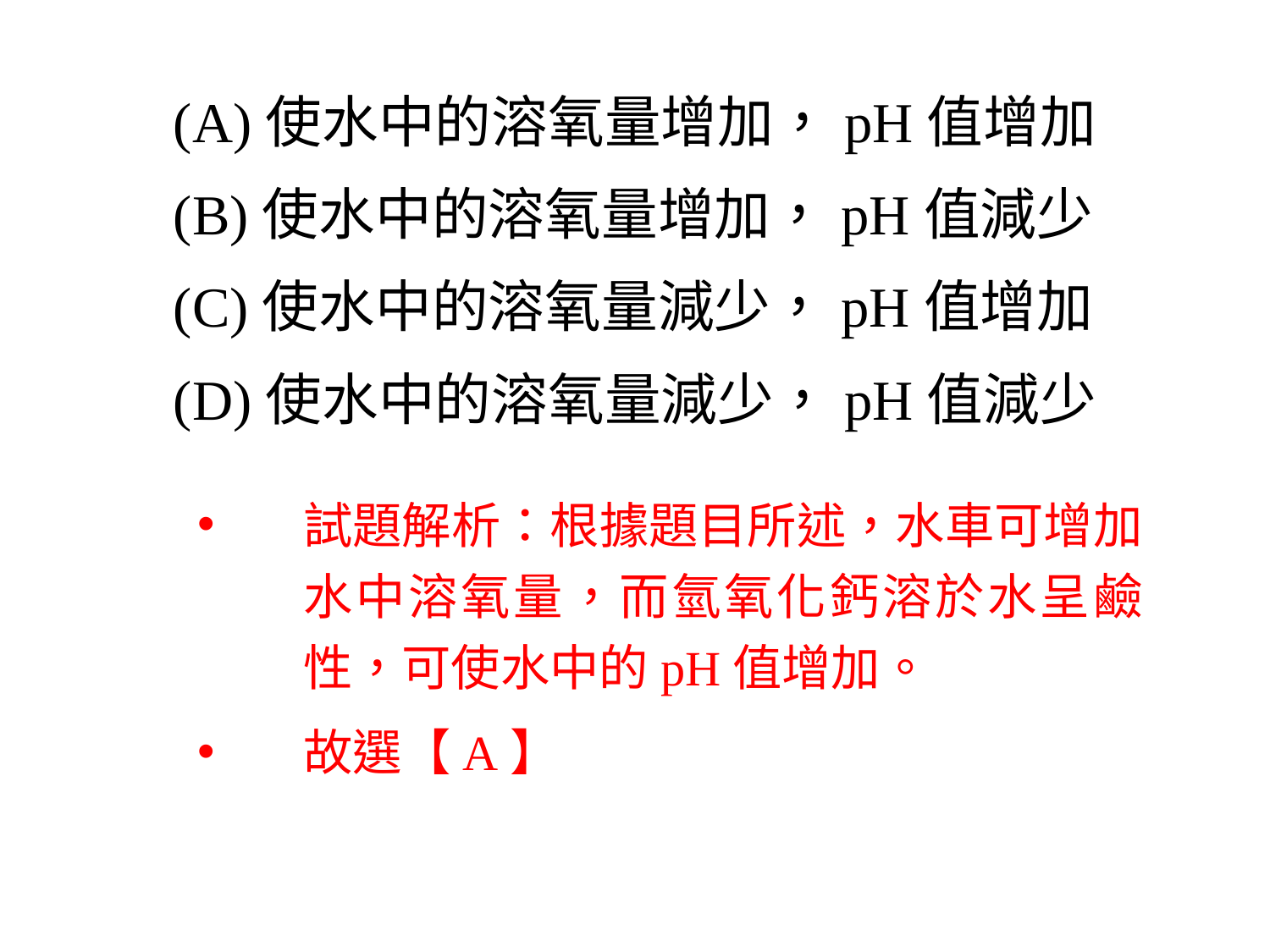

(A)使水中的溶氧量增加，pH值增加
(B)使水中的溶氧量增加，pH值減少
(C)使水中的溶氧量減少，pH值增加
(D)使水中的溶氧量減少，pH值減少
試題解析：根據題目所述，水車可增加水中溶氧量，而氫氧化鈣溶於水呈鹼性，可使水中的pH值增加。
故選【A】